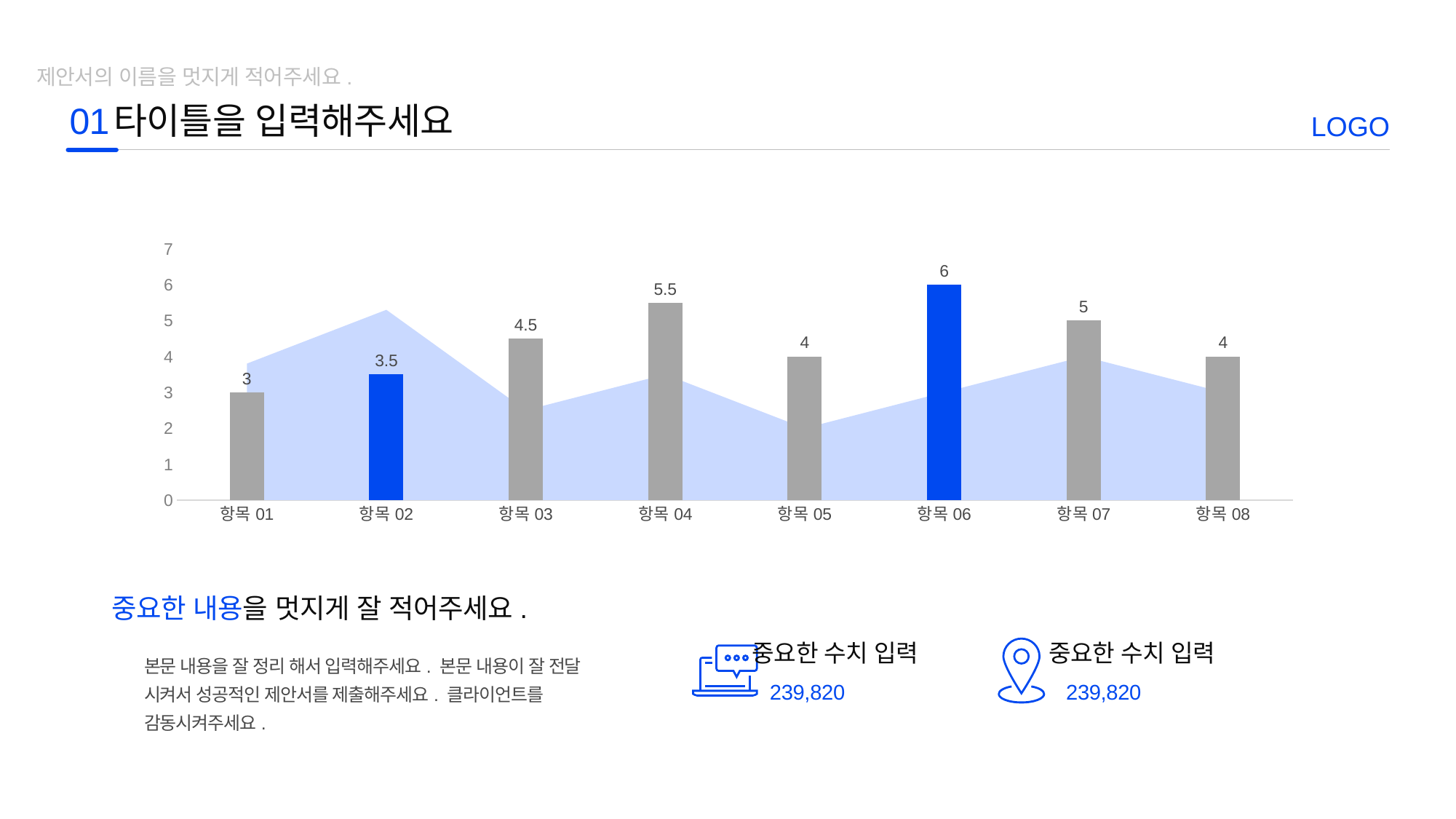

제안서의 이름을 멋지게 적어주세요.
01
타이틀을 입력해주세요
LOGO

### Chart

| Category | 항목A2 | 항목A |
|---|---|---|
| 항목01 | 3.8 | 3.0 |
| 항목02 | 5.3 | 3.5 |
| 항목03 | 2.5 | 4.5 |
| 항목04 | 3.5 | 5.5 |
| 항목05 | 2.0 | 4.0 |
| 항목06 | 3.0 | 6.0 |
| 항목07 | 4.0 | 5.0 |
| 항목08 | 3.0 | 4.0 |
중요한 내용을 멋지게 잘 적어주세요.
중요한 수치 입력
중요한 수치 입력

본문 내용을 잘 정리 해서 입력해주세요. 본문 내용이 잘 전달 시켜서 성공적인 제안서를 제출해주세요. 클라이언트를 감동시켜주세요.

239,820
239,820